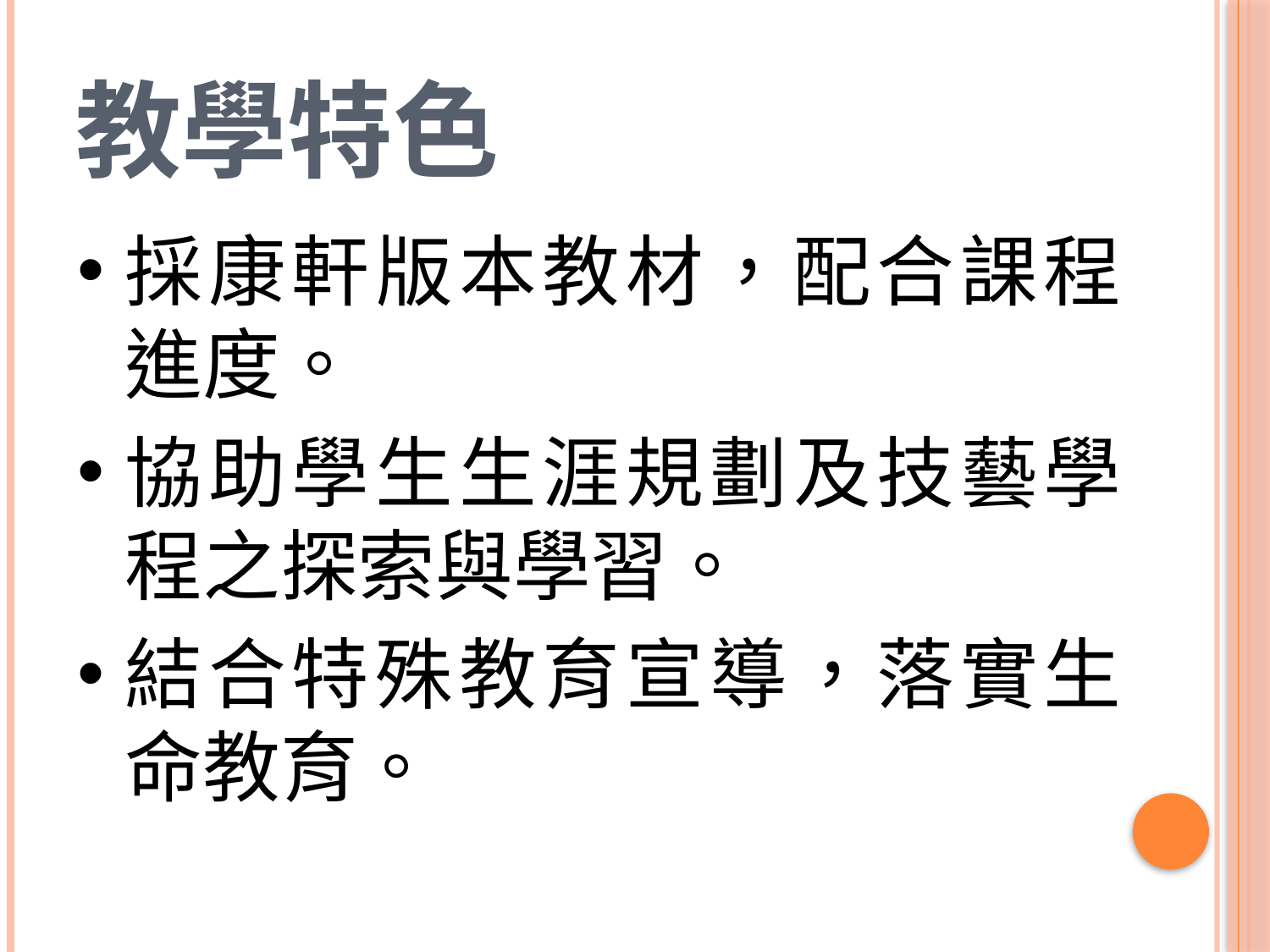

# 教學特色
採康軒版本教材，配合課程進度。
協助學生生涯規劃及技藝學程之探索與學習。
結合特殊教育宣導，落實生命教育。